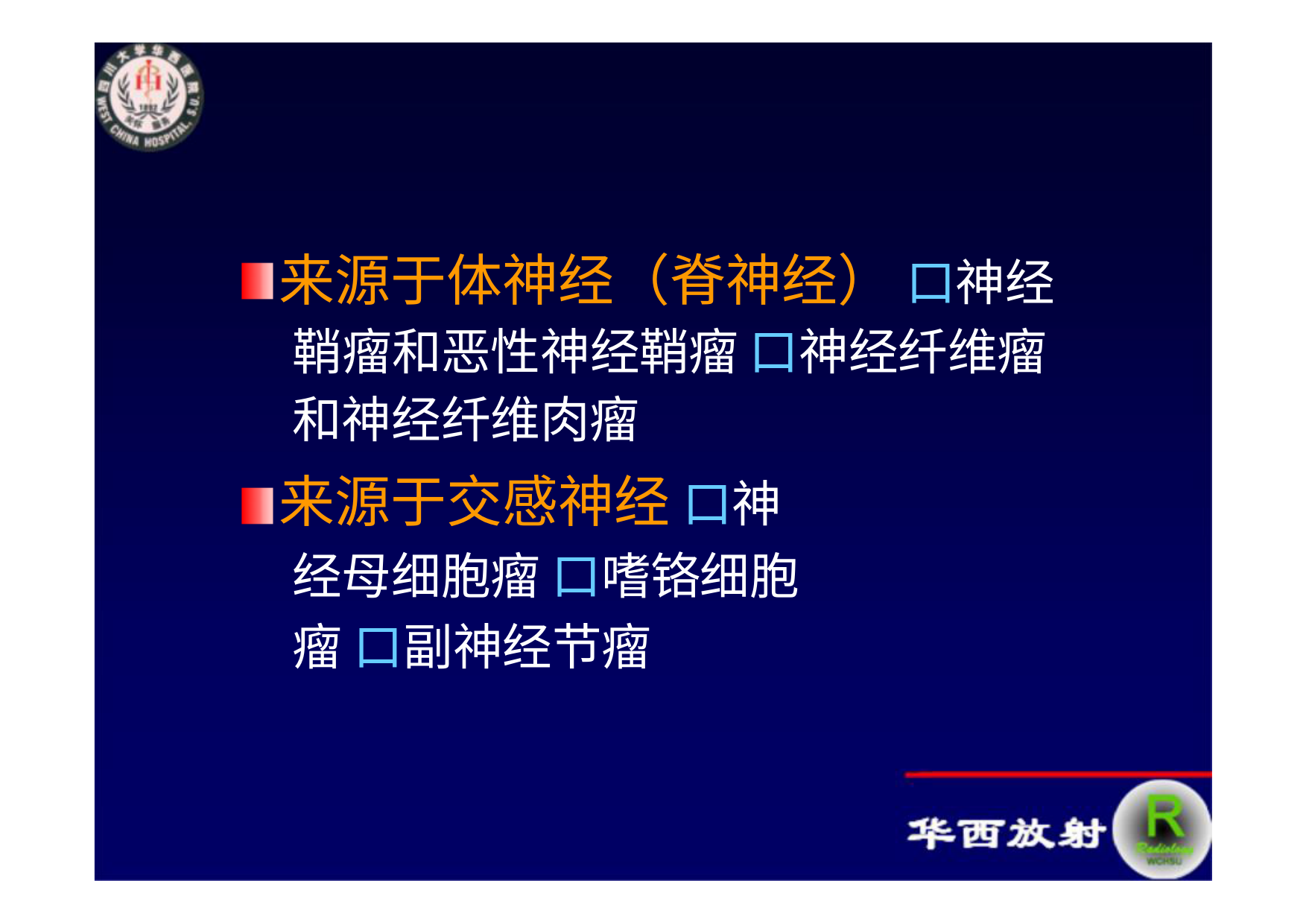

# 来自神经组织
来源于体神经（脊神经） 口神经鞘瘤和恶性神经鞘瘤 口神经纤维瘤和神经纤维肉瘤
来源于交感神经 口神经母细胞瘤 口嗜铬细胞瘤 口副神经节瘤